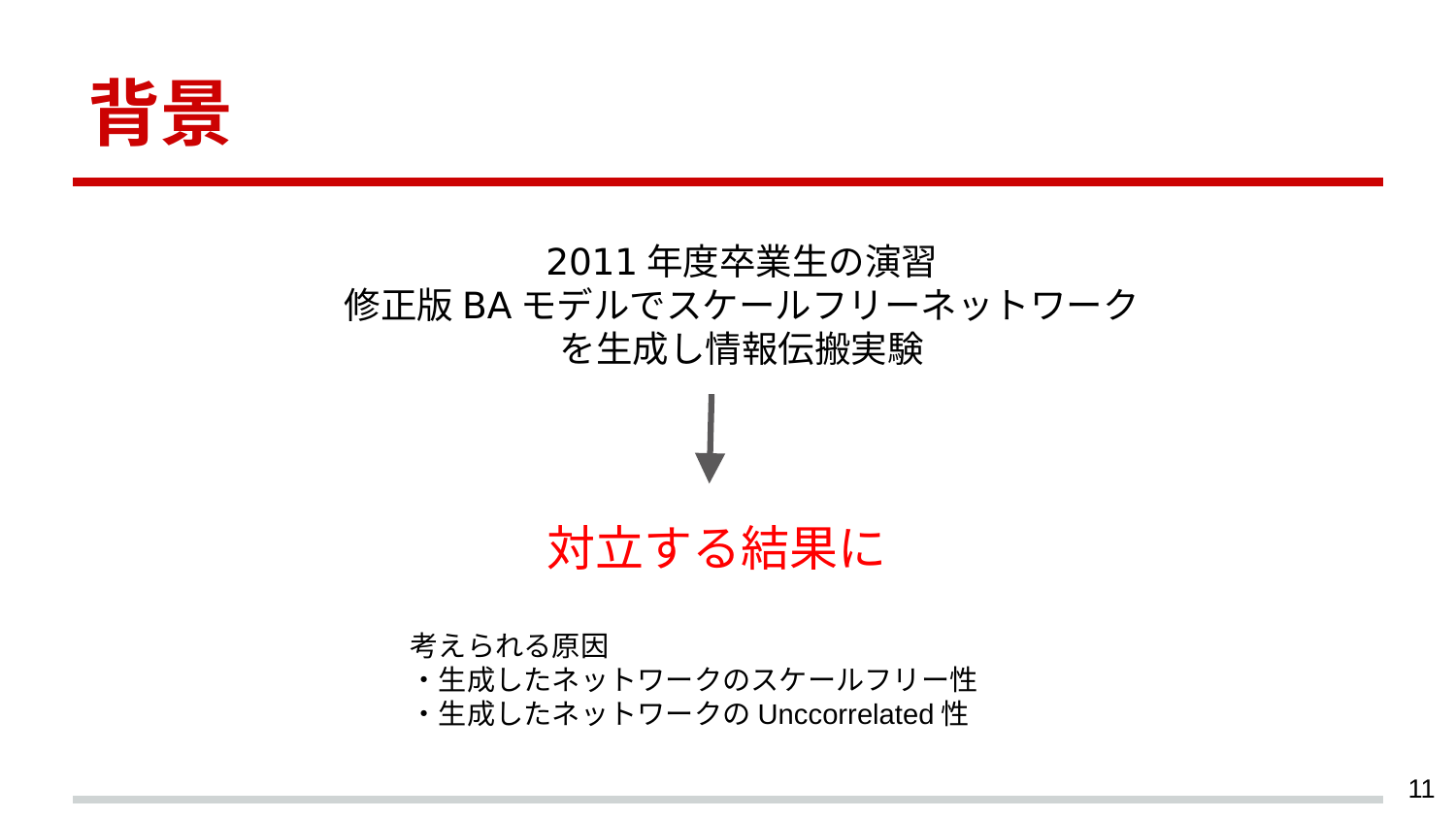

# 背景
2011年度卒業生の演習
修正版BAモデルでスケールフリーネットワークを生成し情報伝搬実験
対立する結果に
考えられる原因
・生成したネットワークのスケールフリー性
・生成したネットワークのUnccorrelated性
11